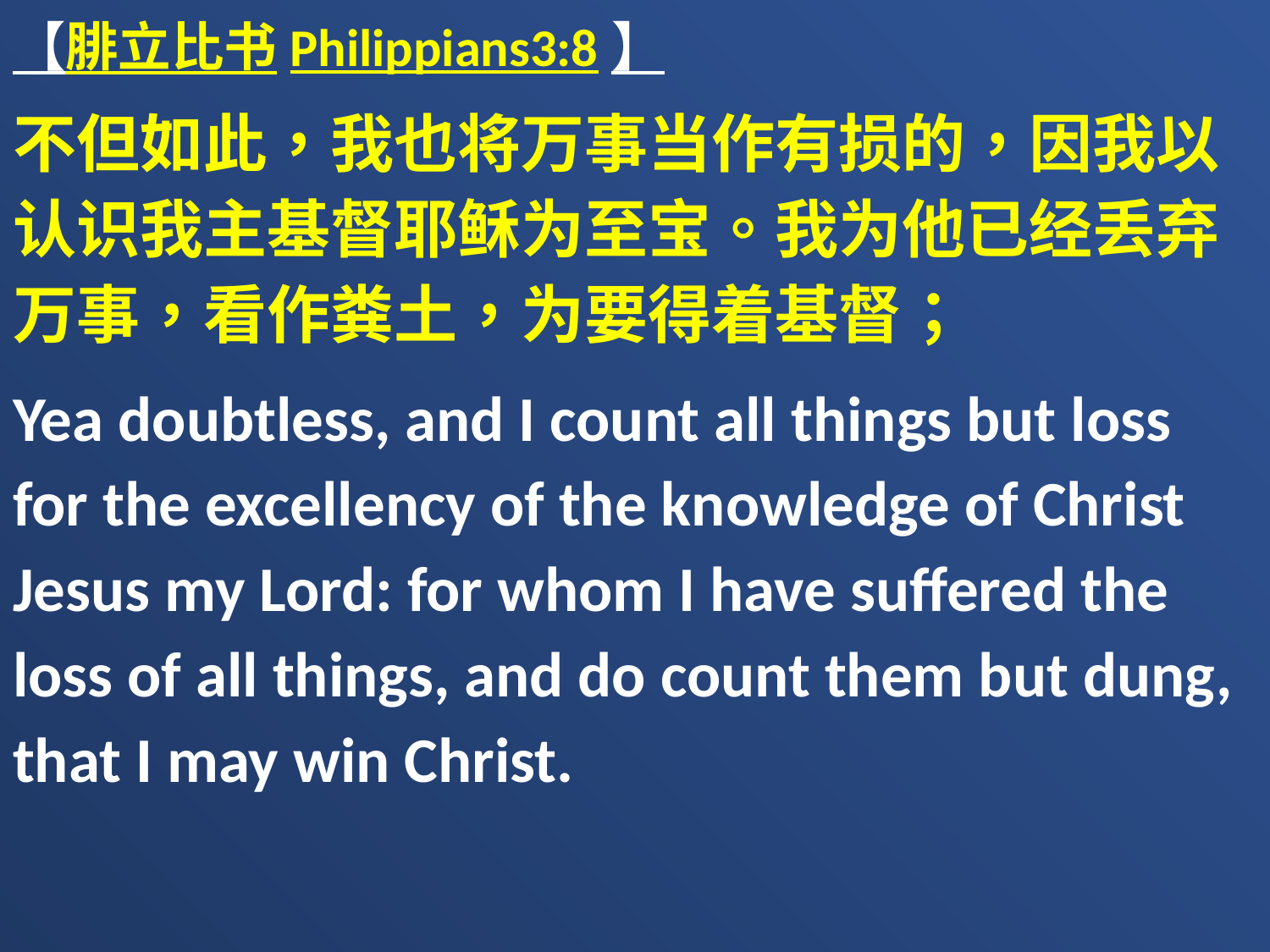

【腓立比书Philippians3:8】
不但如此，我也将万事当作有损的，因我以认识我主基督耶稣为至宝。我为他已经丢弃万事，看作粪土，为要得着基督；
Yea doubtless, and I count all things but loss for the excellency of the knowledge of Christ Jesus my Lord: for whom I have suffered the loss of all things, and do count them but dung, that I may win Christ.